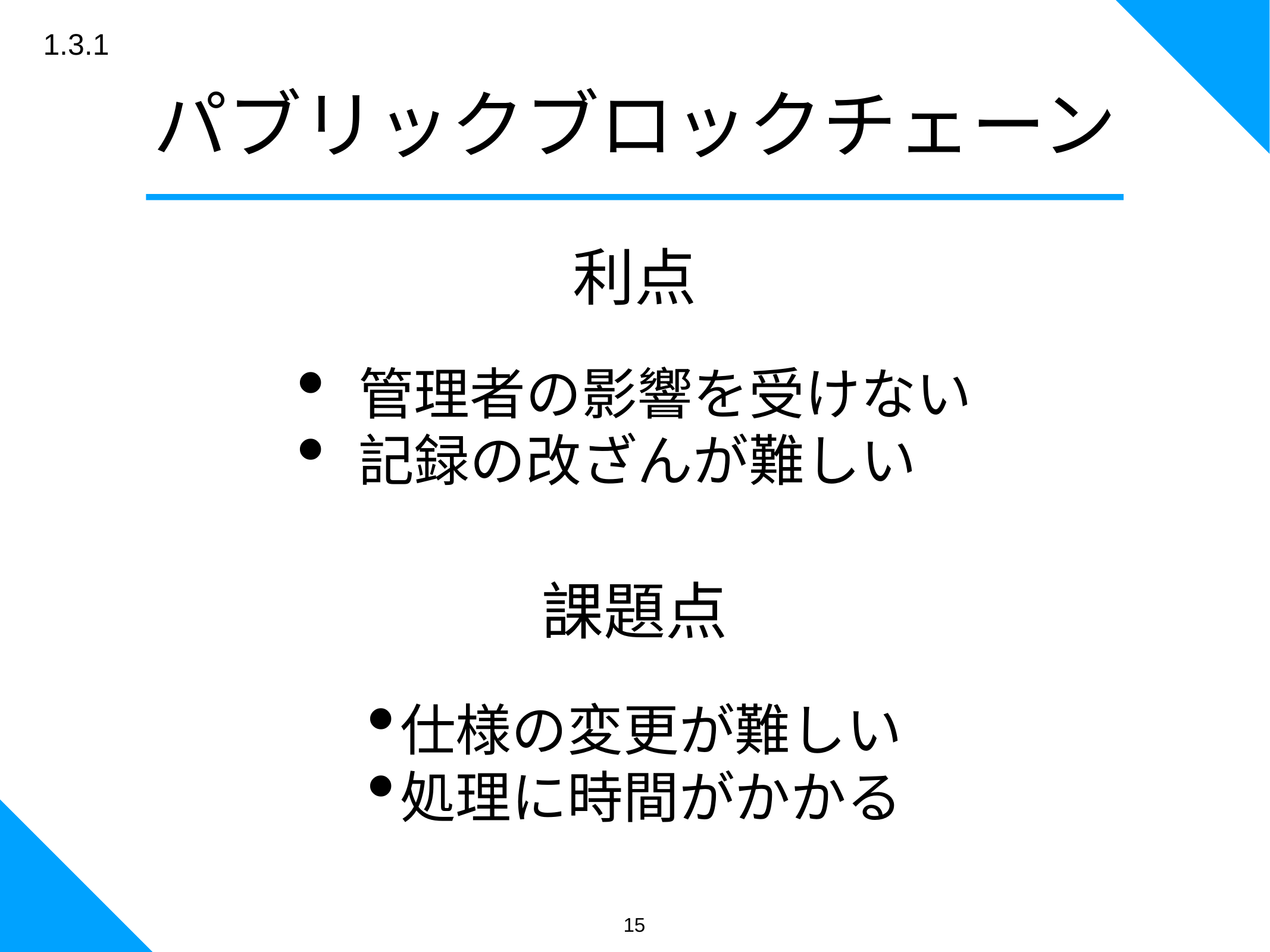

1.3.1
パブリックブロックチェーン
利点
管理者の影響を受けない
記録の改ざんが難しい
課題点
仕様の変更が難しい
処理に時間がかかる
15